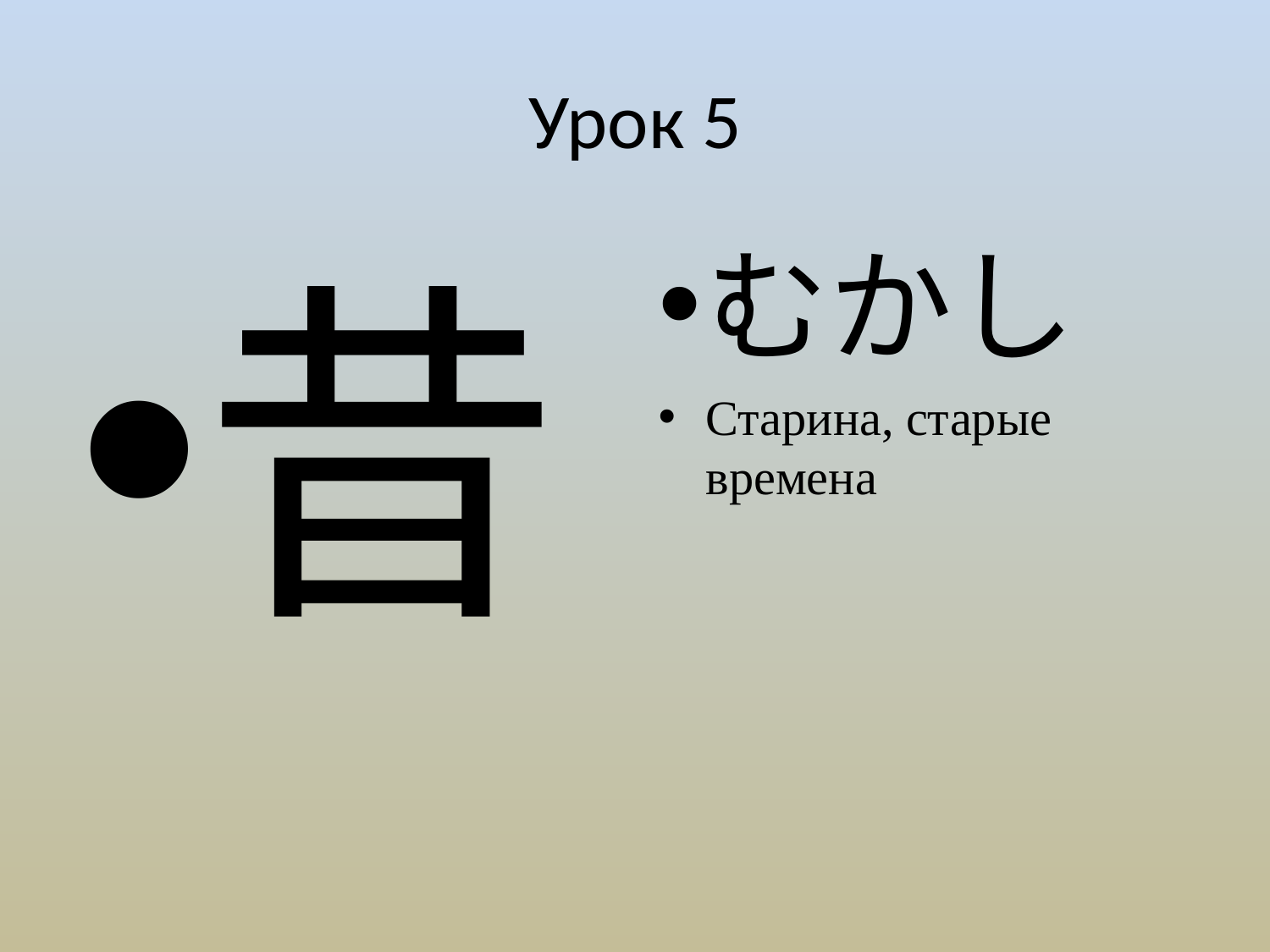

# Урок 5
昔

むかし
Старина, старые времена